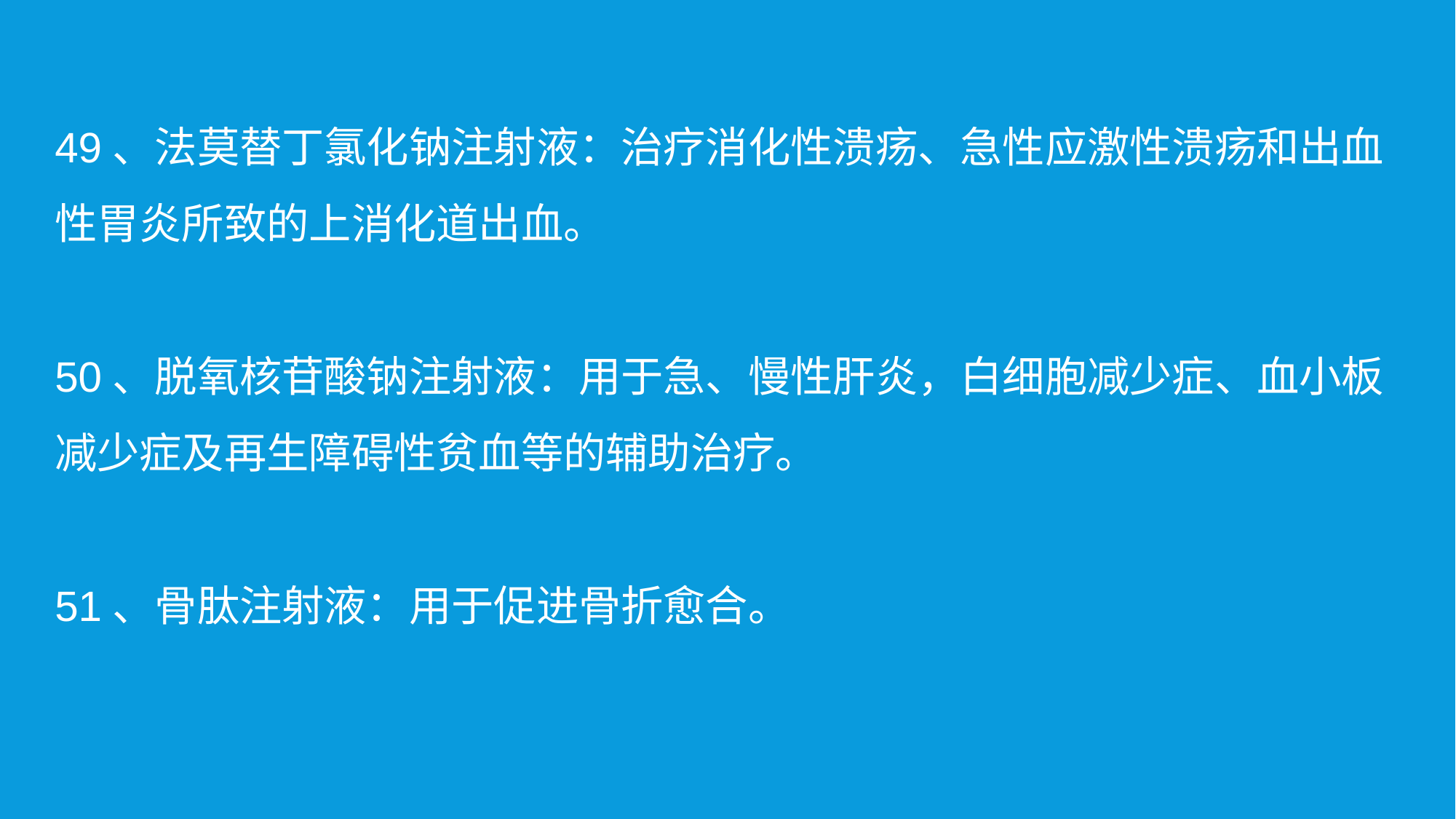

49、法莫替丁氯化钠注射液：治疗消化性溃疡、急性应激性溃疡和出血性胃炎所致的上消化道出血。

50、脱氧核苷酸钠注射液：用于急、慢性肝炎，白细胞减少症、血小板减少症及再生障碍性贫血等的辅助治疗。

51、骨肽注射液：用于促进骨折愈合。